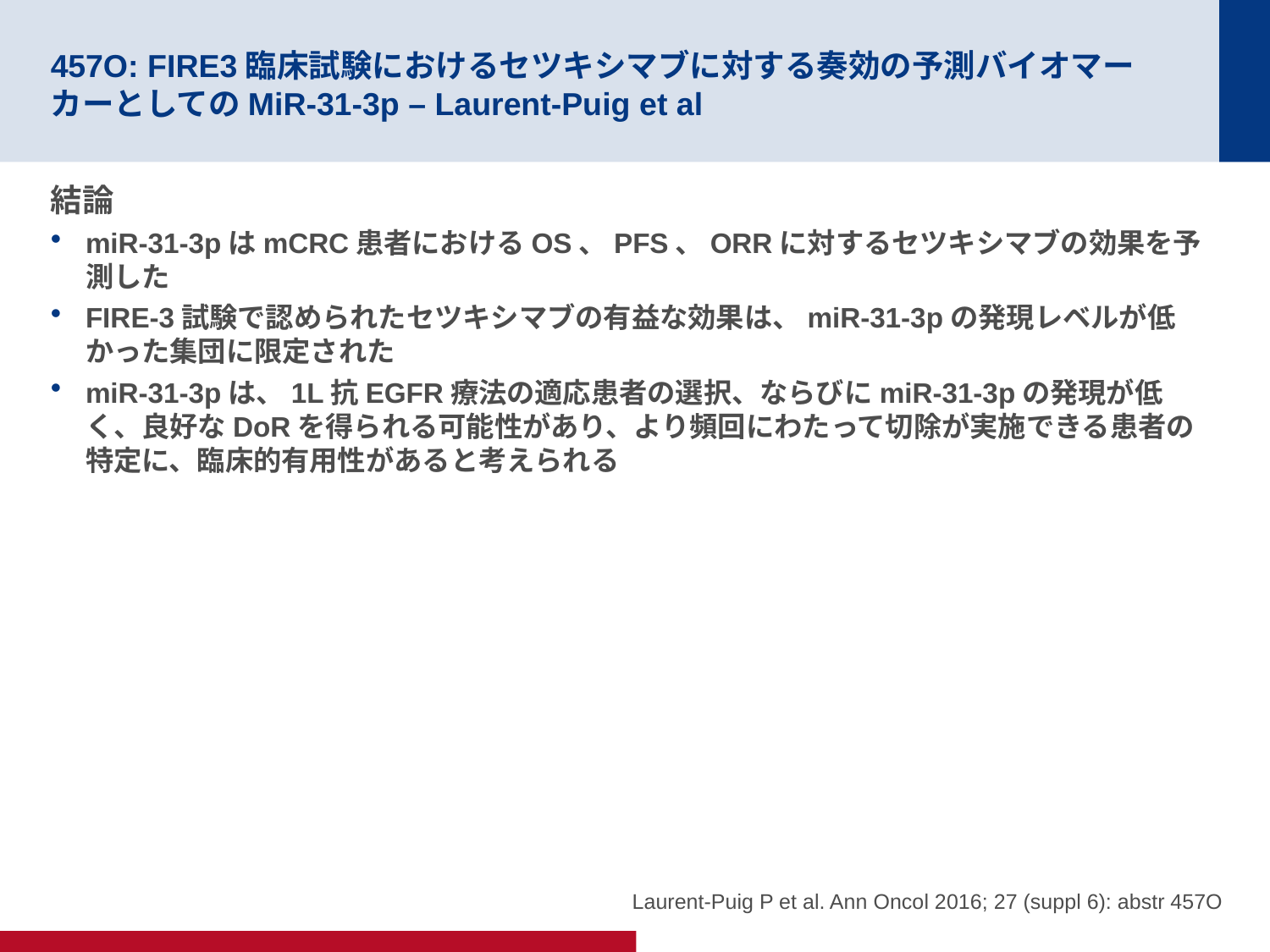

# 457O: FIRE3臨床試験におけるセツキシマブに対する奏効の予測バイオマーカーとしてのMiR-31-3p – Laurent-Puig et al
結論
miR-31-3pはmCRC患者におけるOS、PFS、ORRに対するセツキシマブの効果を予測した
FIRE-3試験で認められたセツキシマブの有益な効果は、miR-31-3pの発現レベルが低かった集団に限定された
miR-31-3pは、1L抗EGFR療法の適応患者の選択、ならびにmiR-31-3pの発現が低く、良好なDoRを得られる可能性があり、より頻回にわたって切除が実施できる患者の特定に、臨床的有用性があると考えられる

Laurent-Puig P et al. Ann Oncol 2016; 27 (suppl 6): abstr 457O